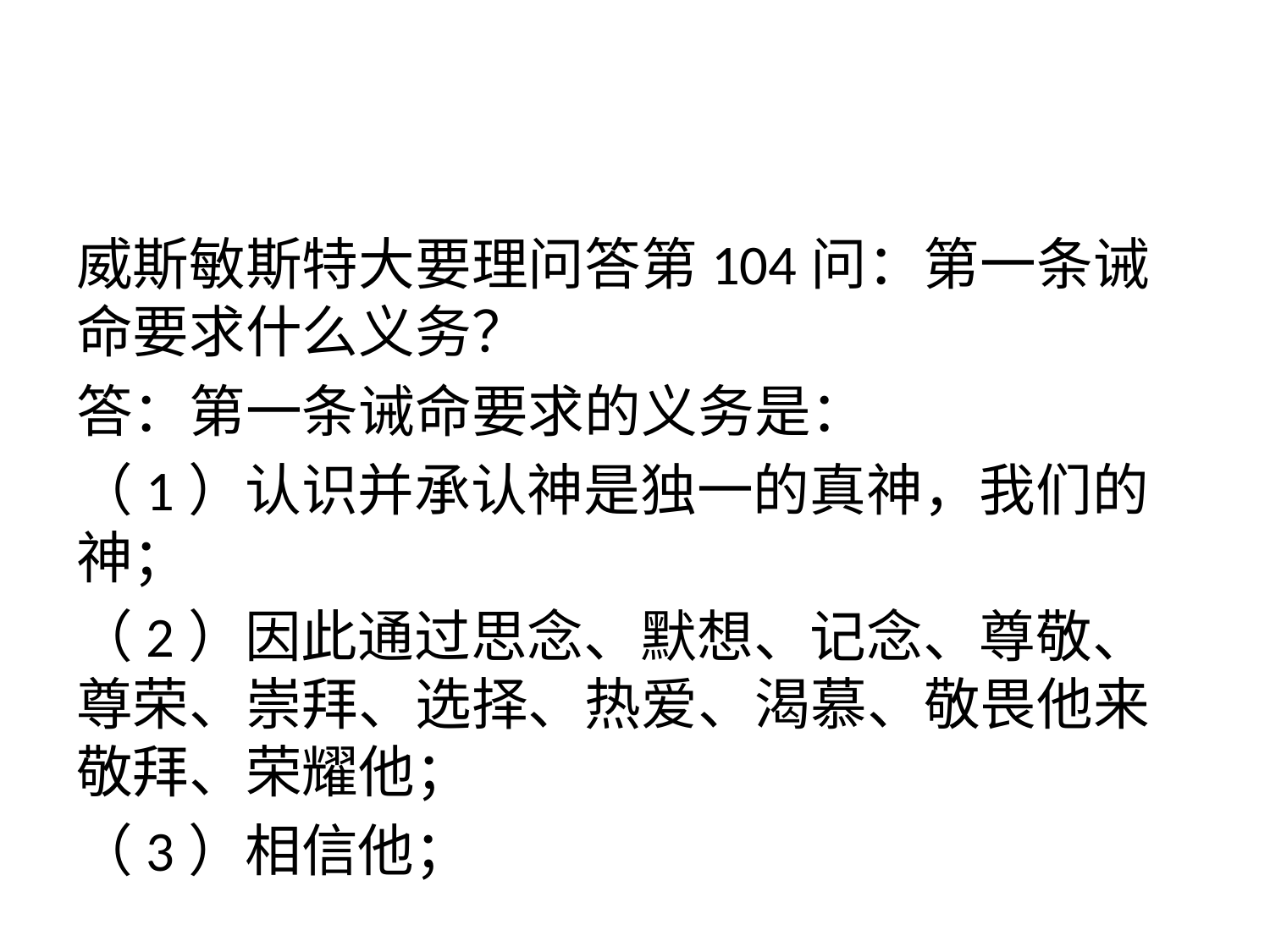

#
威斯敏斯特大要理问答第104问：第一条诫命要求什么义务？
答：第一条诫命要求的义务是：
（1）认识并承认神是独一的真神，我们的神；
（2）因此通过思念、默想、记念、尊敬、尊荣、崇拜、选择、热爱、渴慕、敬畏他来敬拜、荣耀他；
（3）相信他；